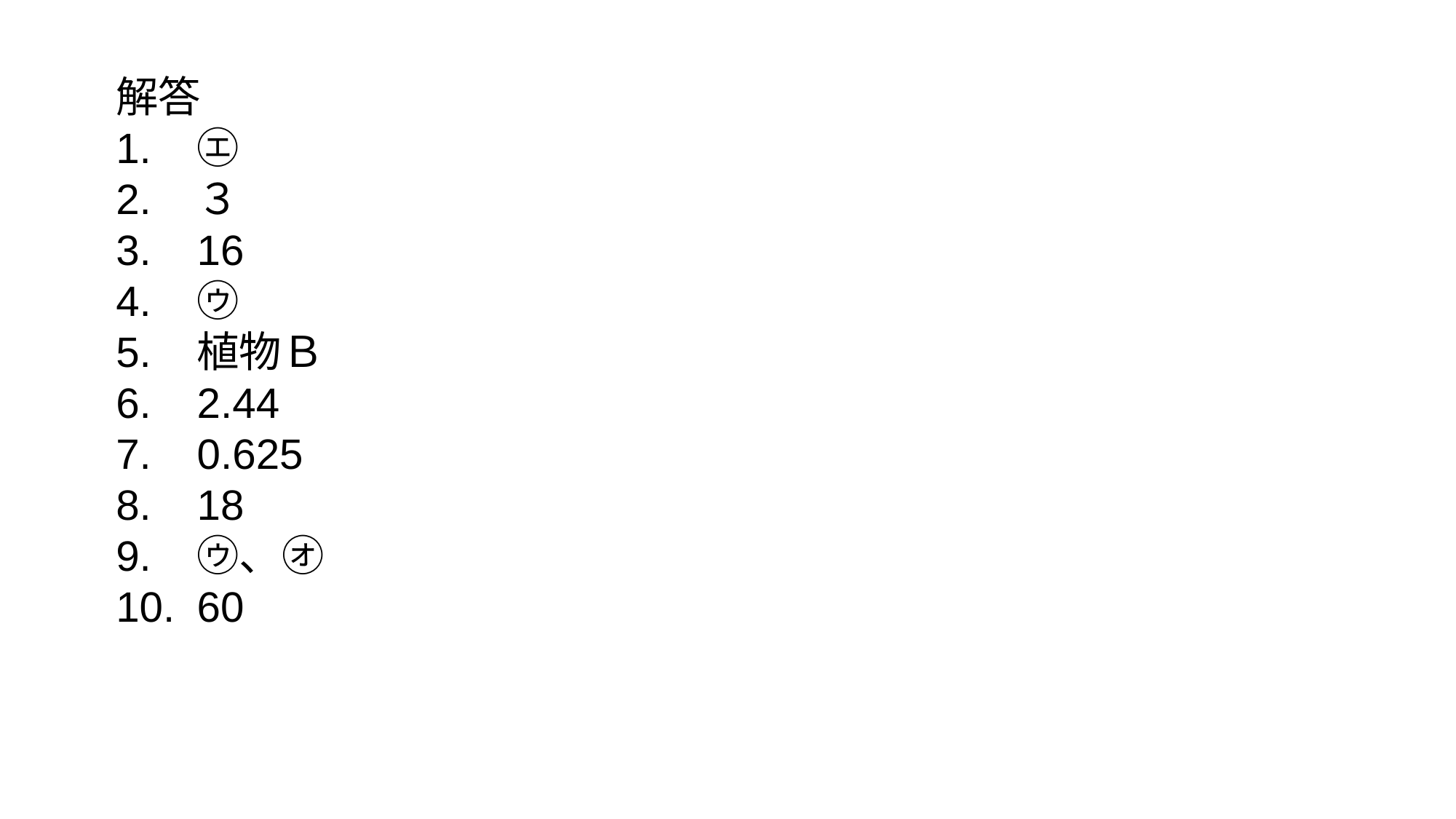

解答
㋓
３
16
㋒
植物Ｂ
2.44
0.625
18
㋒、㋔
60